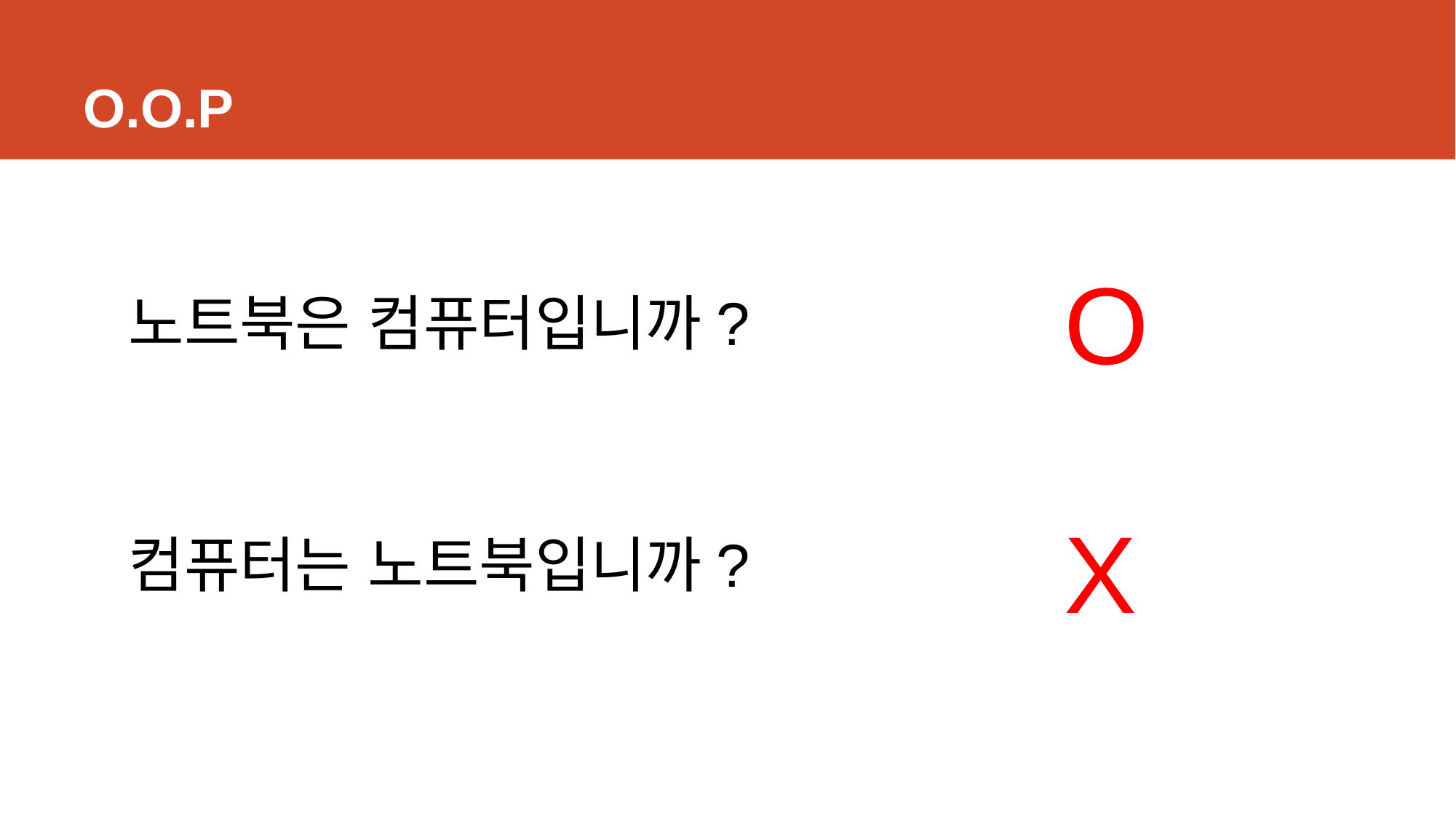

# O.O.P
O
노트북은 컴퓨터입니까?
X
컴퓨터는 노트북입니까?